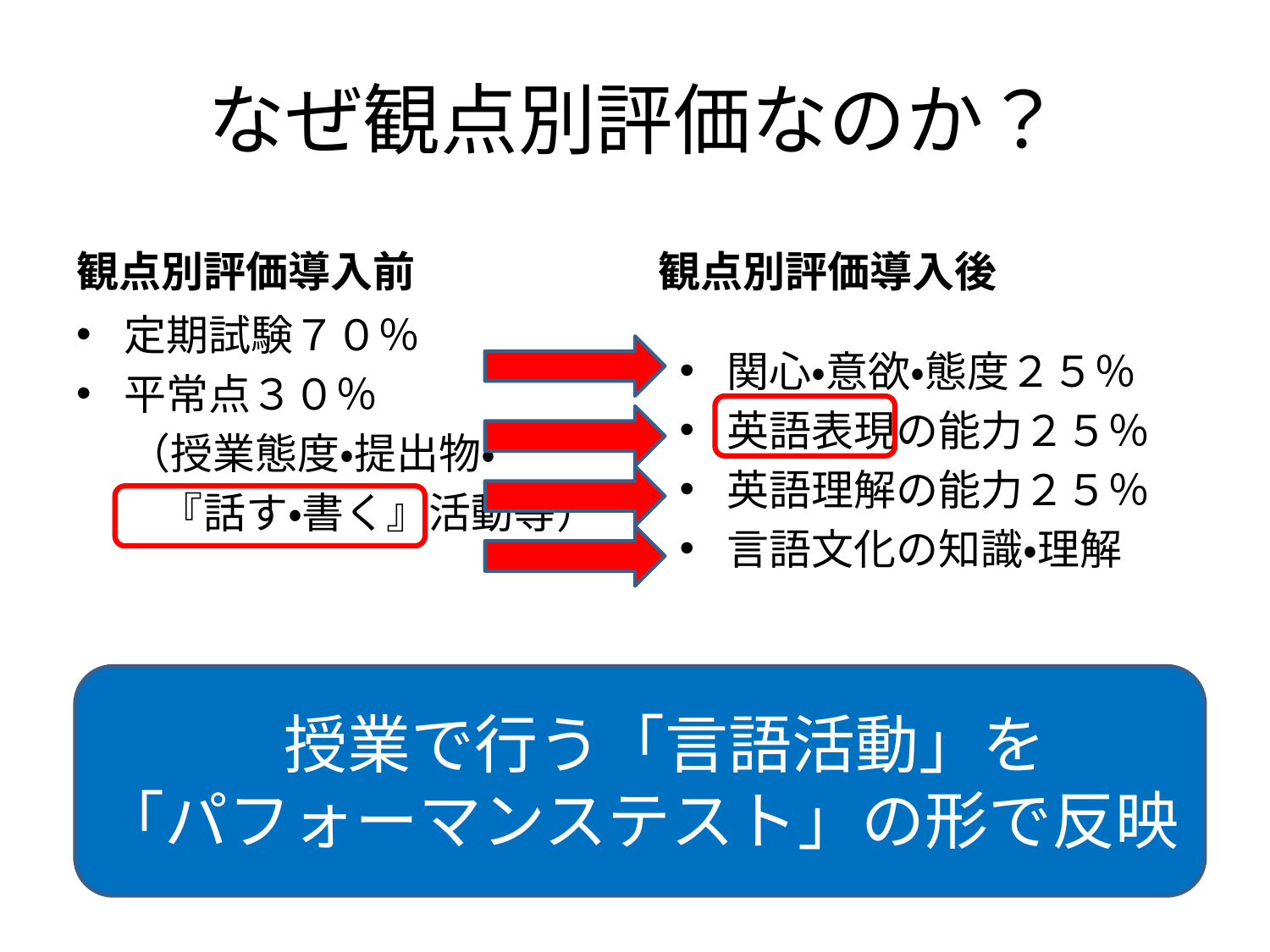

# なぜ観点別評価なのか？
観点別評価導入前
観点別評価導入後

定期試験７０％
平常点３０％
　 （授業態度・提出物・
　　『話す・書く』活動等）
関心・意欲・態度２５％
英語表現の能力２５％
英語理解の能力２５％
言語文化の知識・理解
　　　　　　　　　　　　 ２５％

　授業で行う「言語活動」を
「パフォーマンステスト」の形で反映